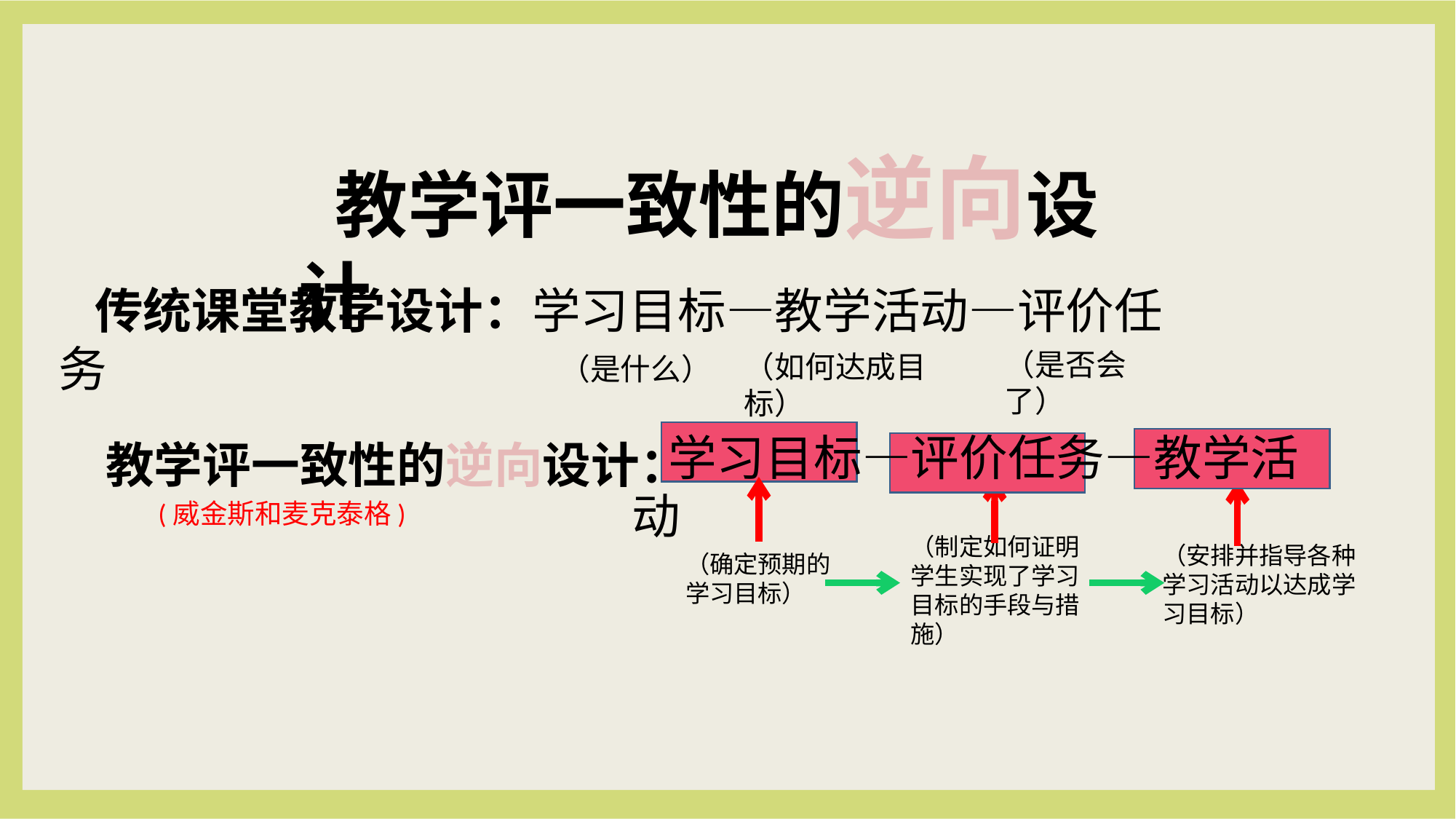

4
教学评一致性的逆向设计
传统课堂教学设计：学习目标—教学活动—评价任务
（是否会了）
（如何达成目标）
（是什么）
学习目标—评价任务—教学活动

教学评一致性的逆向设计：

(威金斯和麦克泰格)
（制定如何证明学生实现了学习目标的手段与措施）
（安排并指导各种学习活动以达成学习目标）
（确定预期的学习目标）